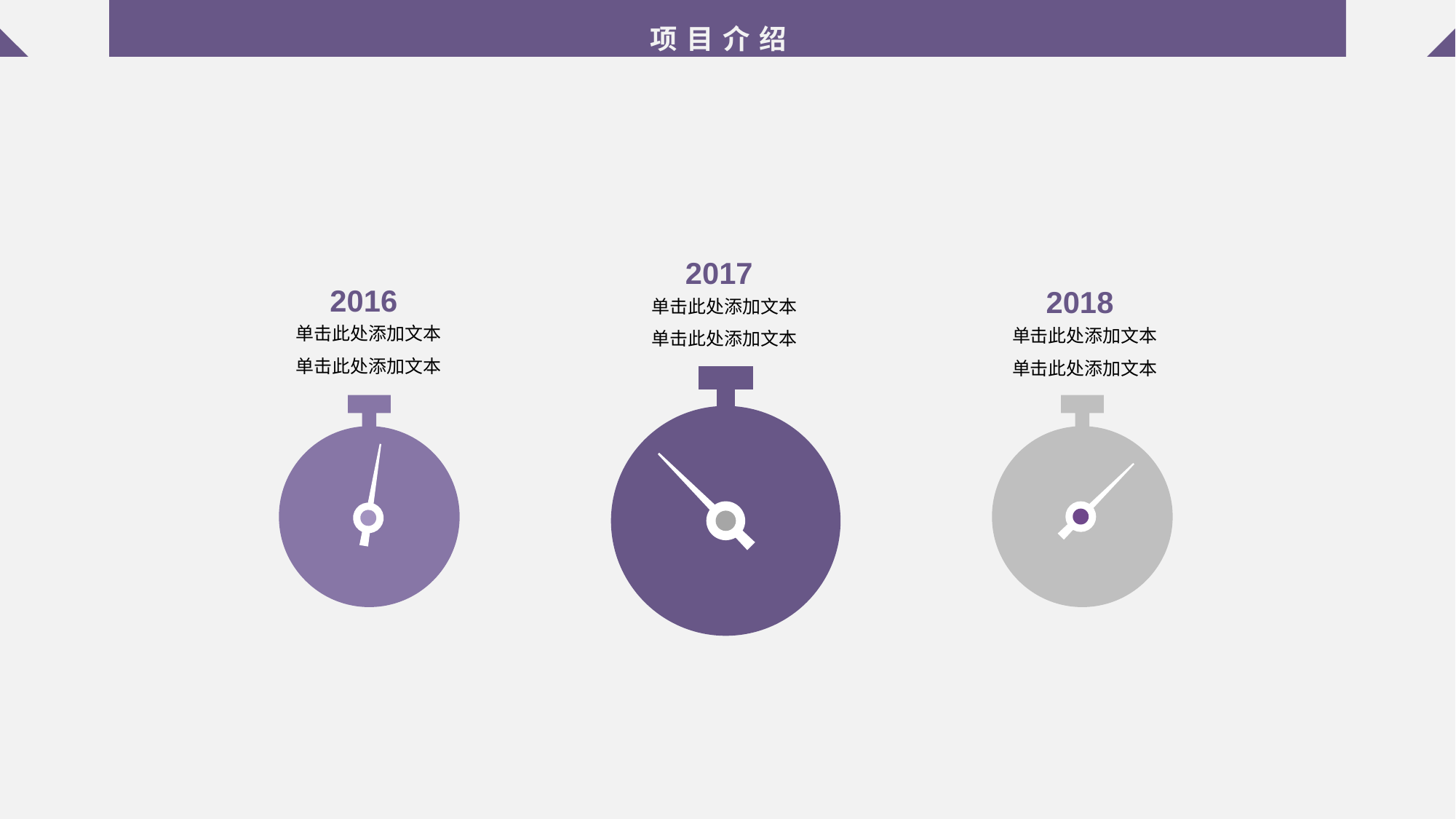

项目介绍
2017
2016
2018
单击此处添加文本单击此处添加文本
单击此处添加文本单击此处添加文本
单击此处添加文本单击此处添加文本